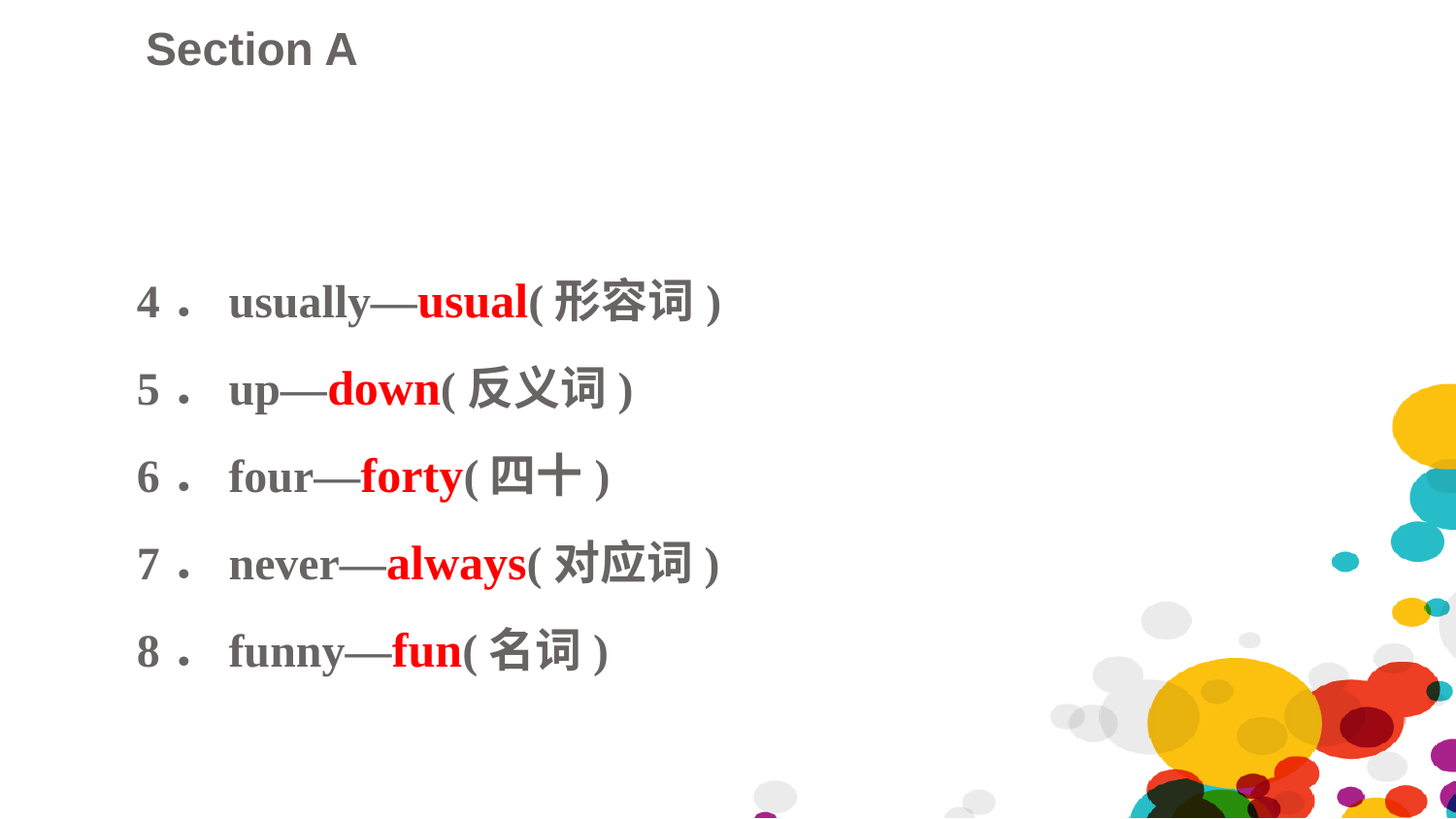

Section A
4．usually—usual(形容词)
5．up—down(反义词)
6．four—forty(四十)
7．never—always(对应词)
8．funny—fun(名词)